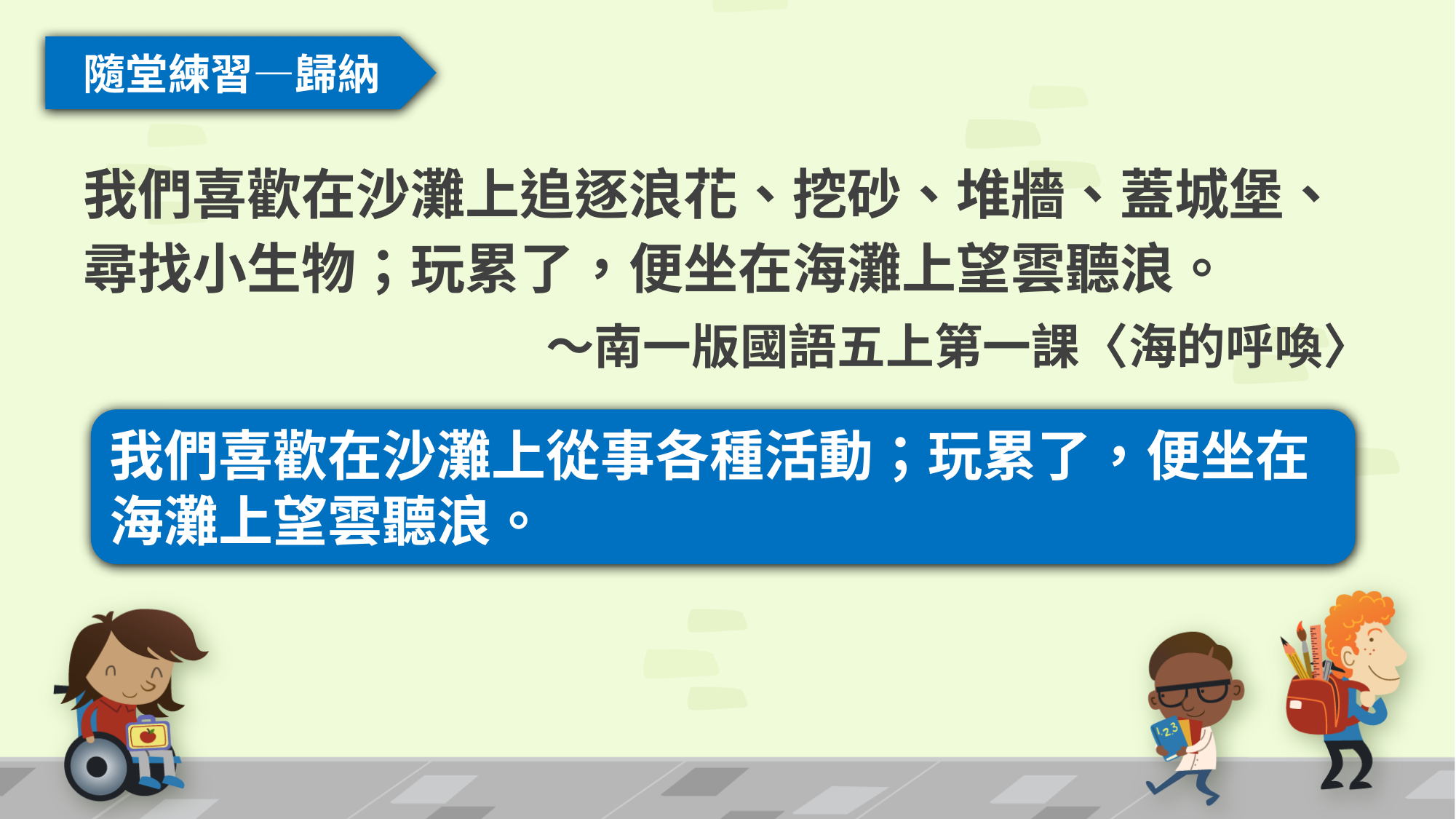

隨堂練習—歸納
我們喜歡在沙灘上追逐浪花、挖砂、堆牆、蓋城堡、尋找小生物；玩累了，便坐在海灘上望雲聽浪。
～南一版國語五上第一課〈海的呼喚〉
我們喜歡在沙灘上從事各種活動；玩累了，便坐在海灘上望雲聽浪。